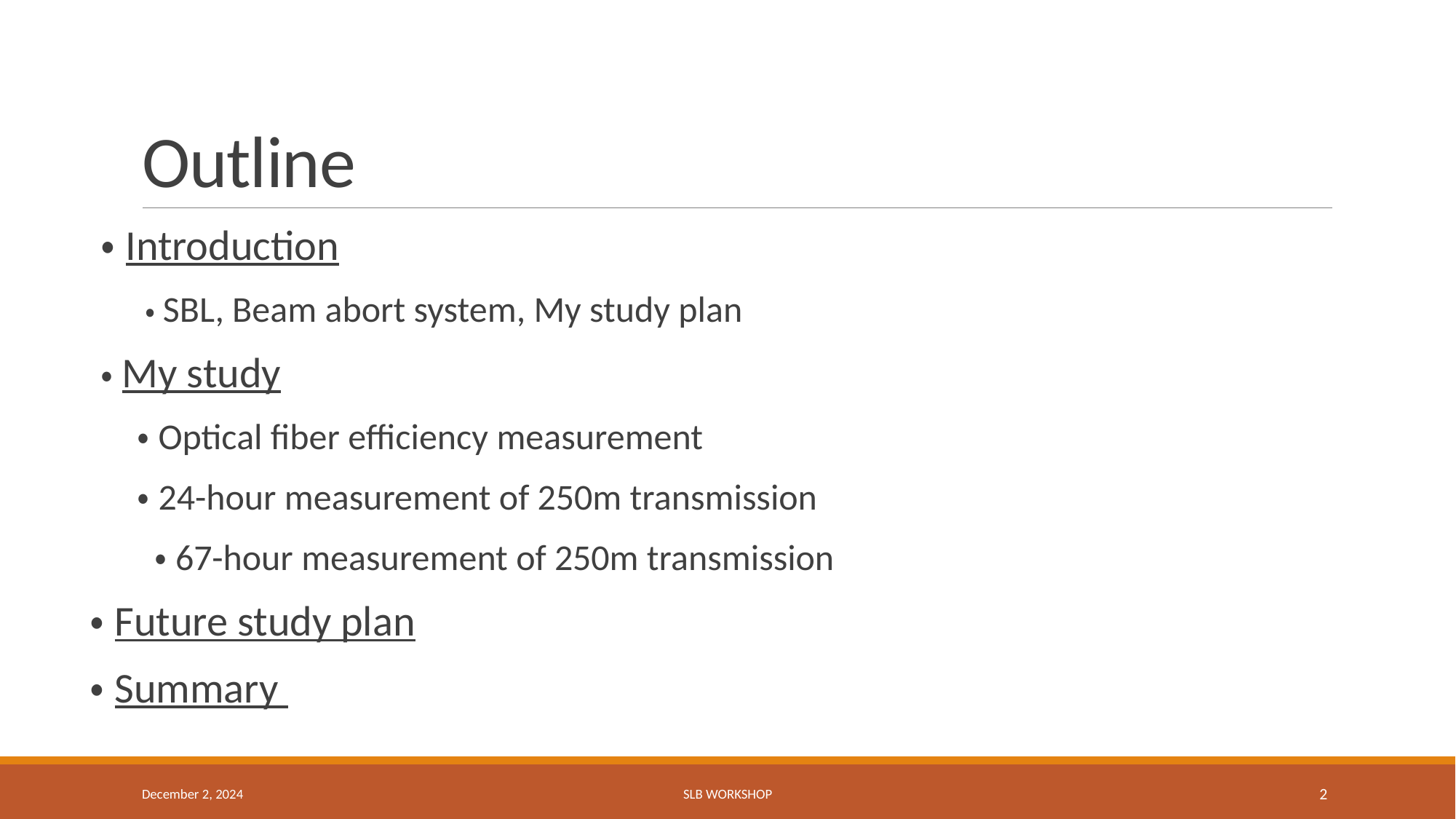

# Outline
・Introduction
 　・SBL, Beam abort system, My study plan
・My study
　・Optical fiber efficiency measurement
　・24-hour measurement of 250m transmission
 　・67-hour measurement of 250m transmission
・Future study plan
・Summary
December 2, 2024
SLB Workshop
2